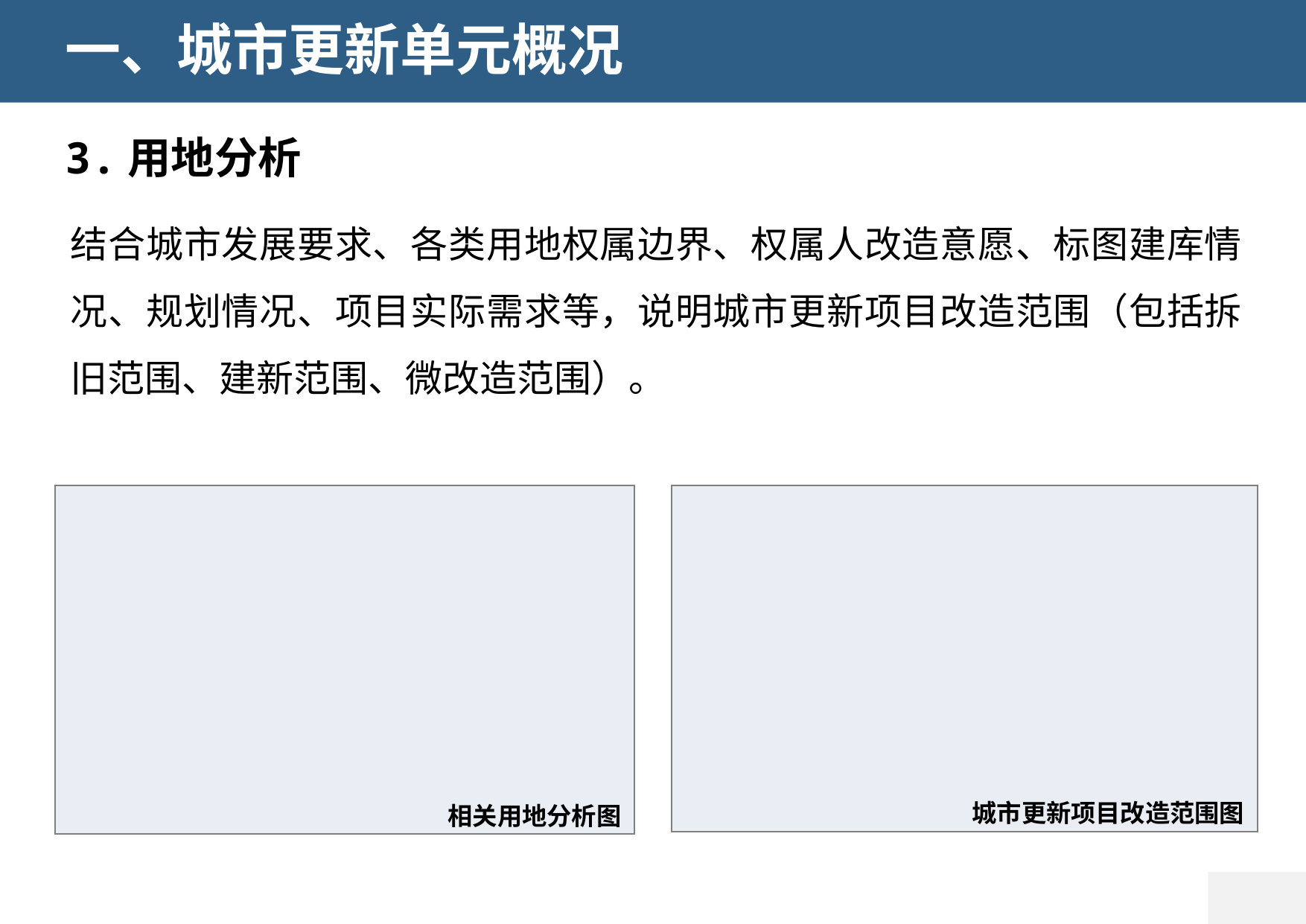

一、城市更新单元概况
3.用地分析
结合城市发展要求、各类用地权属边界、权属人改造意愿、标图建库情况、规划情况、项目实际需求等，说明城市更新项目改造范围（包括拆旧范围、建新范围、微改造范围）。

相关用地分析图

城市更新项目改造范围图
6